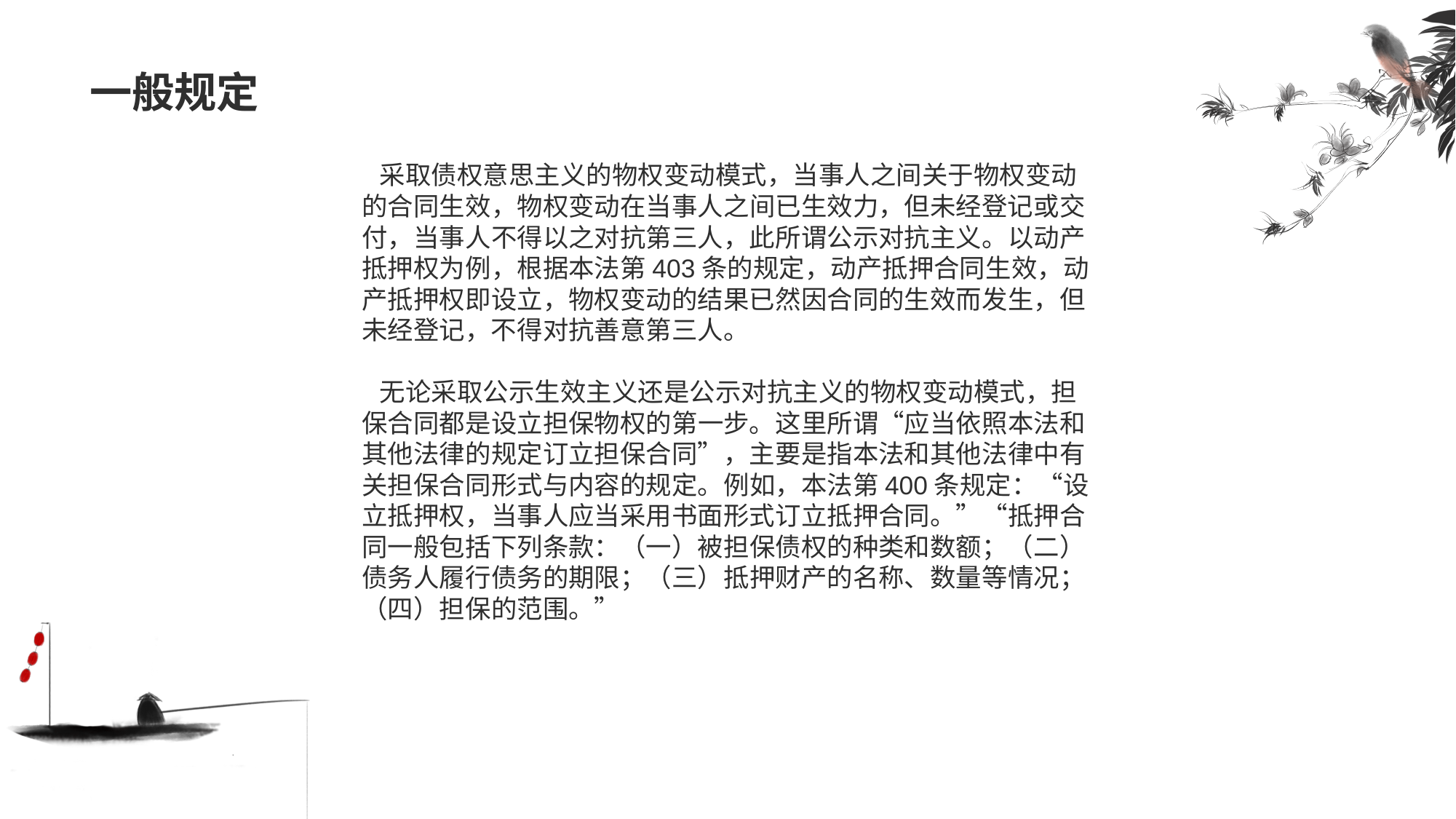

# 一般规定

  采取债权意思主义的物权变动模式，当事人之间关于物权变动的合同生效，物权变动在当事人之间已生效力，但未经登记或交付，当事人不得以之对抗第三人，此所谓公示对抗主义。以动产抵押权为例，根据本法第403条的规定，动产抵押合同生效，动产抵押权即设立，物权变动的结果已然因合同的生效而发生，但未经登记，不得对抗善意第三人。

  无论采取公示生效主义还是公示对抗主义的物权变动模式，担保合同都是设立担保物权的第一步。这里所谓“应当依照本法和其他法律的规定订立担保合同”，主要是指本法和其他法律中有关担保合同形式与内容的规定。例如，本法第400条规定：“设立抵押权，当事人应当采用书面形式订立抵押合同。”“抵押合同一般包括下列条款：（一）被担保债权的种类和数额；（二）债务人履行债务的期限；（三）抵押财产的名称、数量等情况；（四）担保的范围。”
45